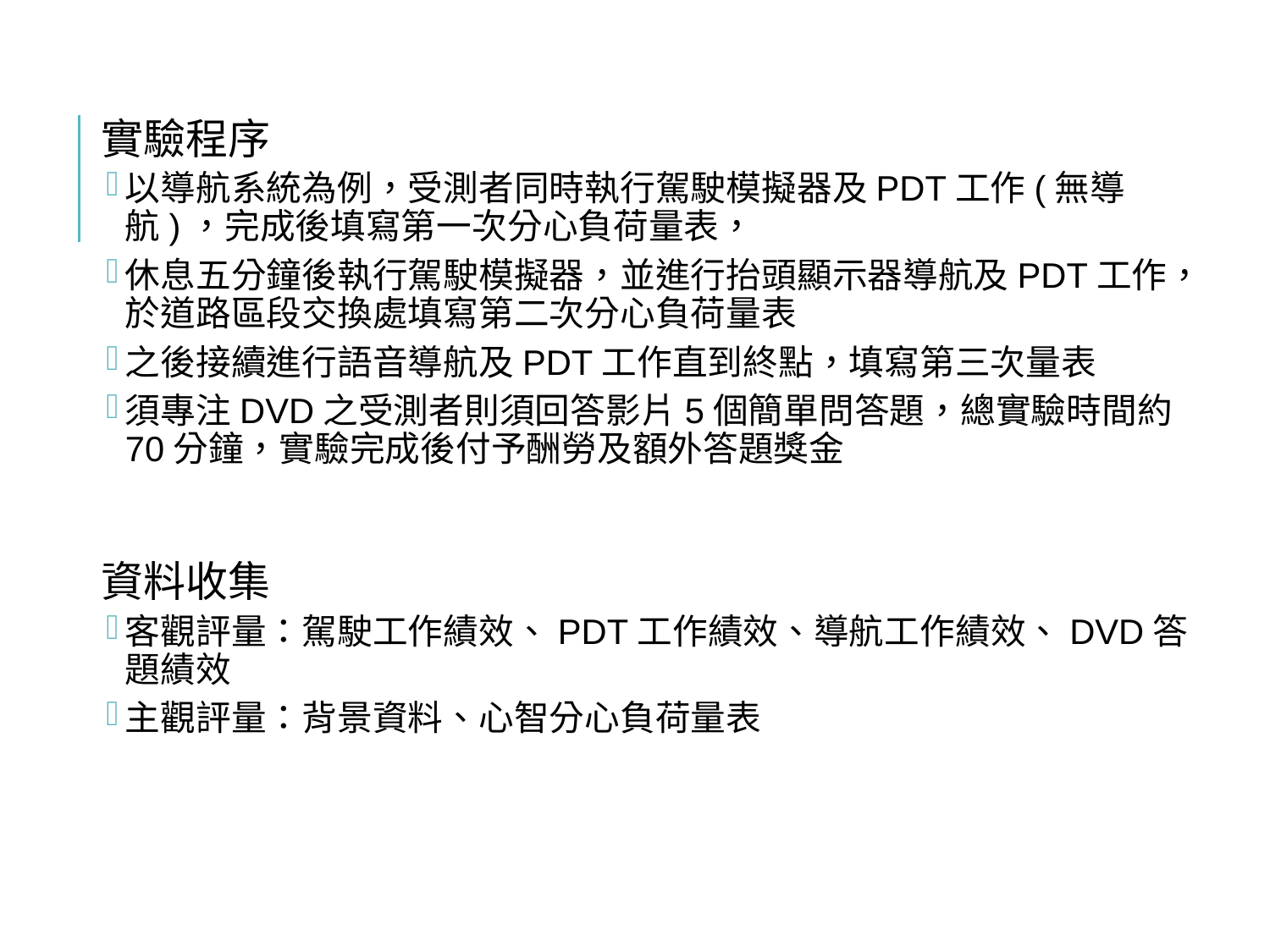

實驗程序
以導航系統為例，受測者同時執行駕駛模擬器及PDT工作(無導航)，完成後填寫第一次分心負荷量表，
休息五分鐘後執行駕駛模擬器，並進行抬頭顯示器導航及PDT工作，於道路區段交換處填寫第二次分心負荷量表
之後接續進行語音導航及PDT工作直到終點，填寫第三次量表
須專注DVD之受測者則須回答影片5個簡單問答題，總實驗時間約70分鐘，實驗完成後付予酬勞及額外答題獎金

資料收集
客觀評量：駕駛工作績效、PDT工作績效、導航工作績效、DVD答題績效
主觀評量：背景資料、心智分心負荷量表